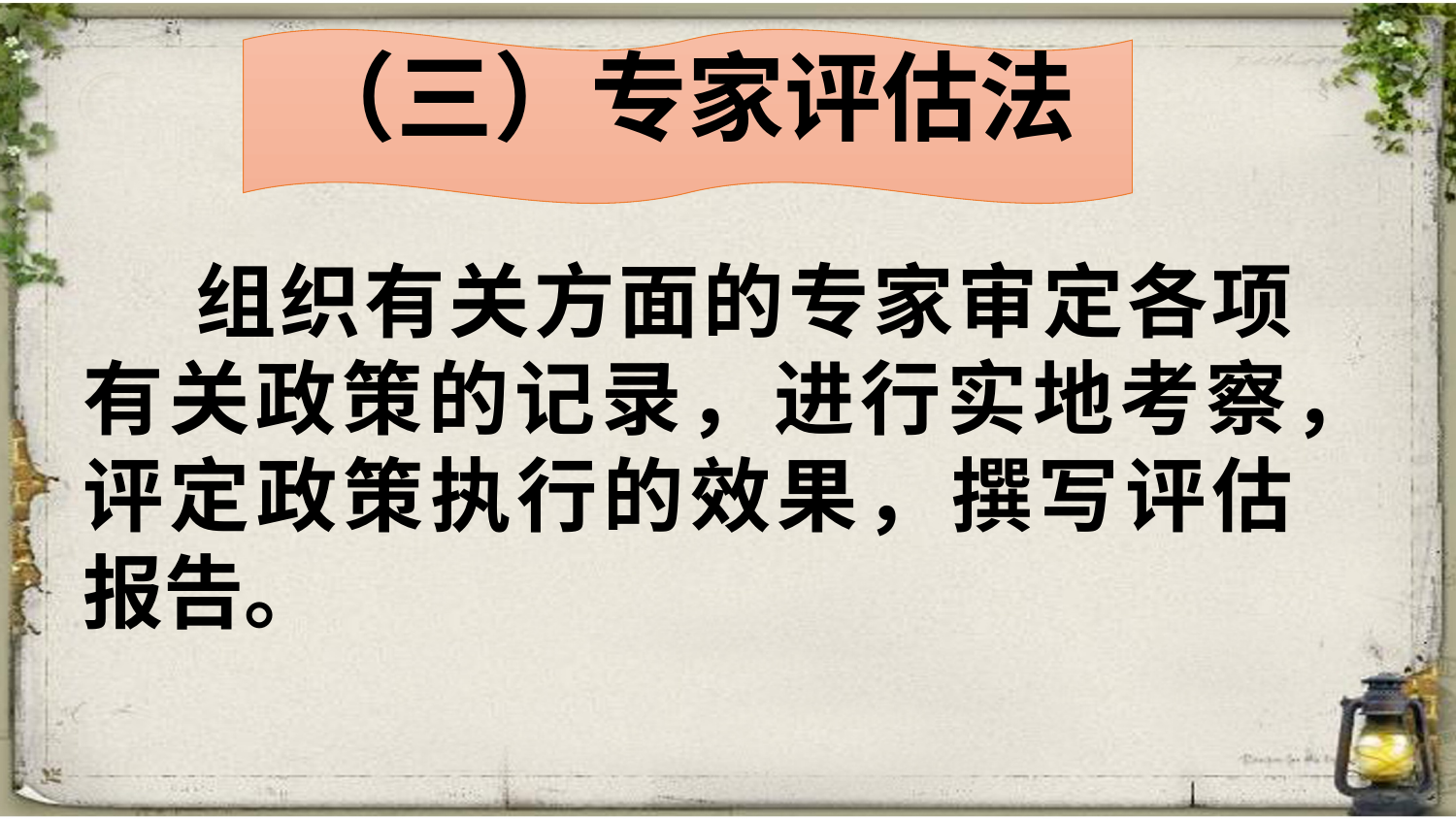

（三）专家评估法

    组织有关方面的专家审定各项有关政策的记录，进行实地考察，评定政策执行的效果，撰写评估报告。